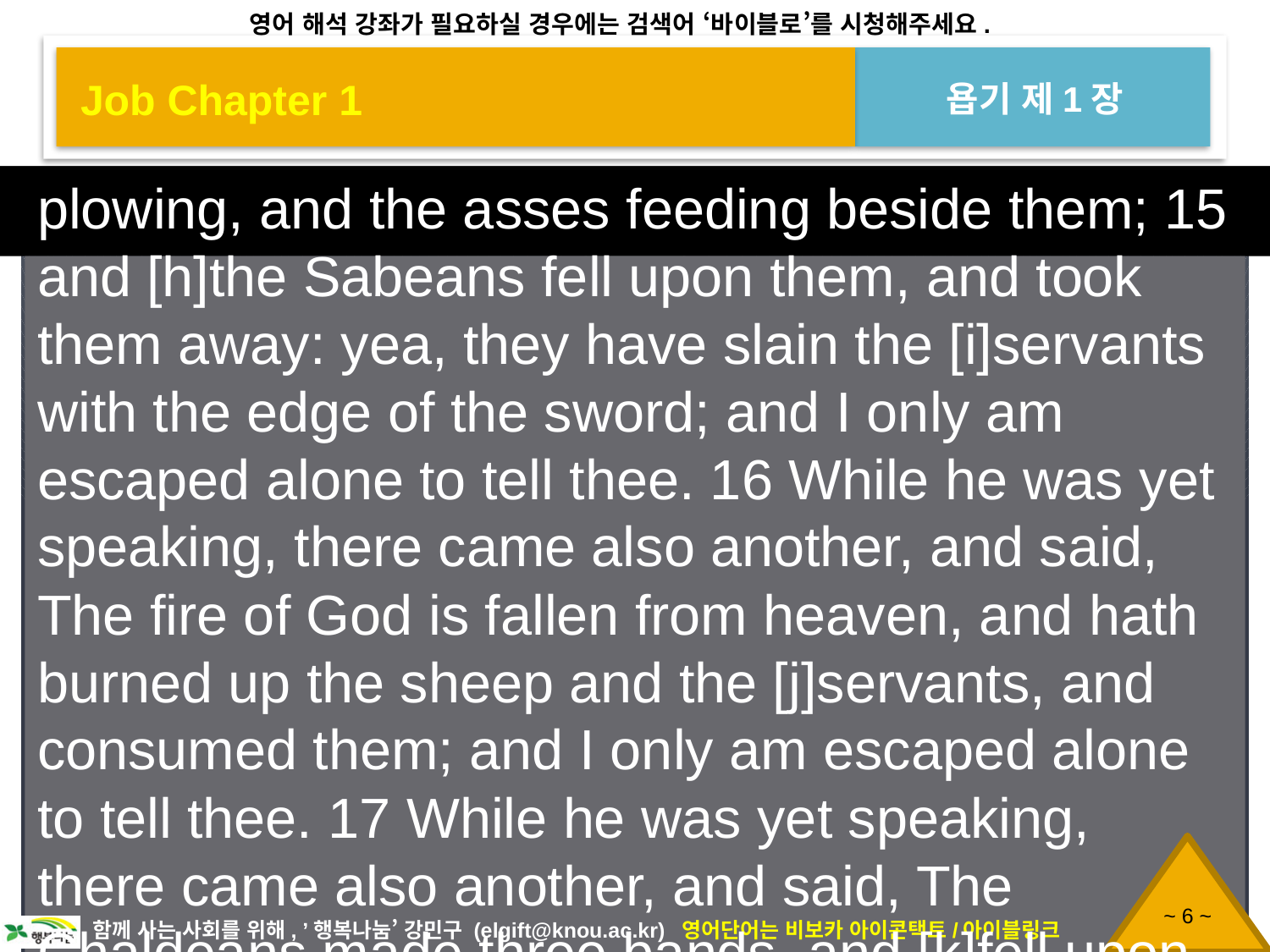

Job Chapter 1
욥기 제1장
plowing, and the asses feeding beside them; 15 and [h]the Sabeans fell upon them, and took them away: yea, they have slain the [i]servants with the edge of the sword; and I only am escaped alone to tell thee. 16 While he was yet speaking, there came also another, and said, The fire of God is fallen from heaven, and hath burned up the sheep and the [j]servants, and consumed them; and I only am escaped alone to tell thee. 17 While he was yet speaking, there came also another, and said, The Chaldeans made three bands, and [k]fell upon the